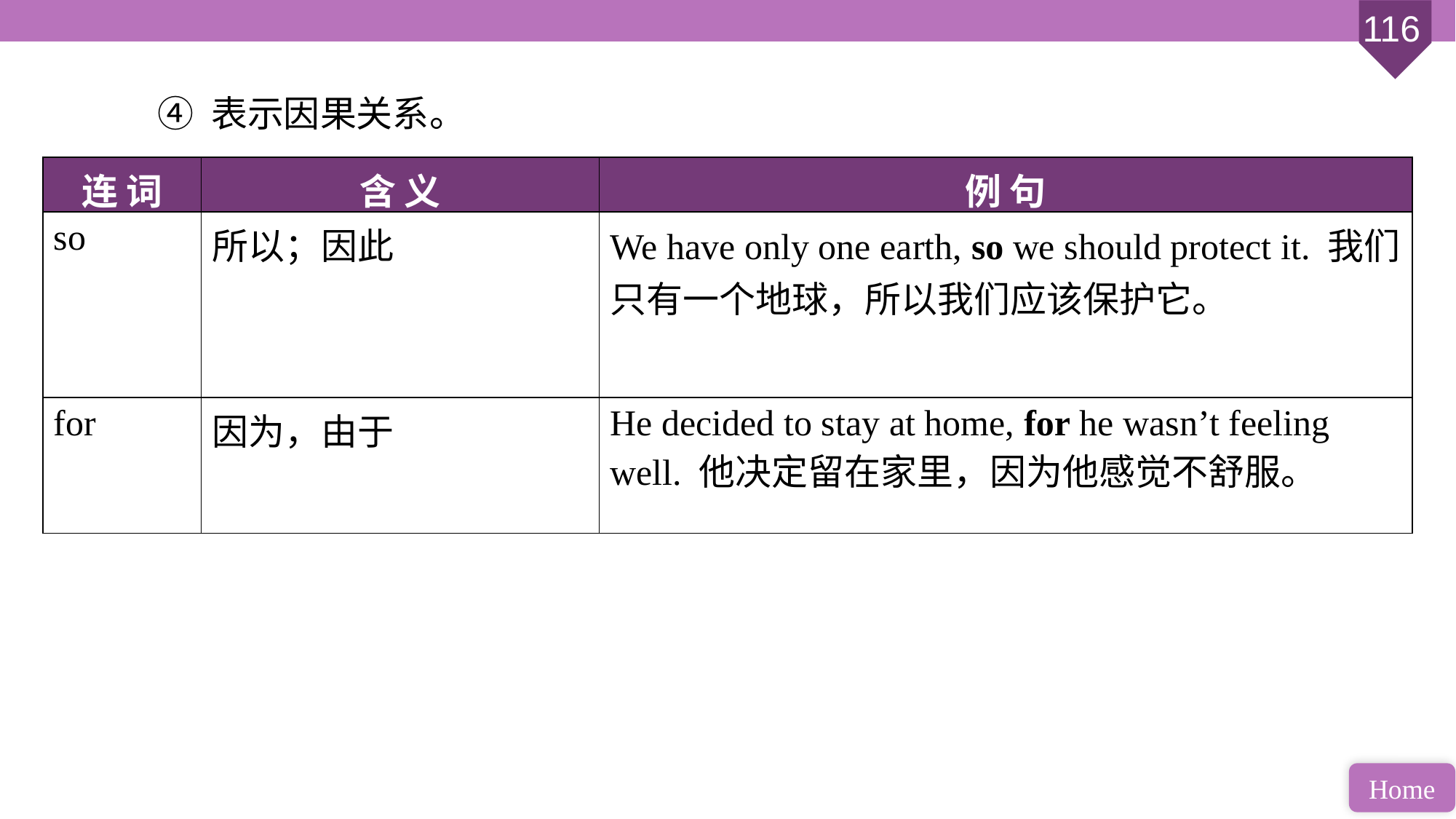

④ 表示因果关系。
| 连 词 | 含 义 | 例 句 |
| --- | --- | --- |
| so | 所以；因此 | We have only one earth, so we should protect it. 我们只有一个地球，所以我们应该保护它。 |
| for | 因为，由于 | He decided to stay at home, for he wasn’t feeling well. 他决定留在家里，因为他感觉不舒服。 |